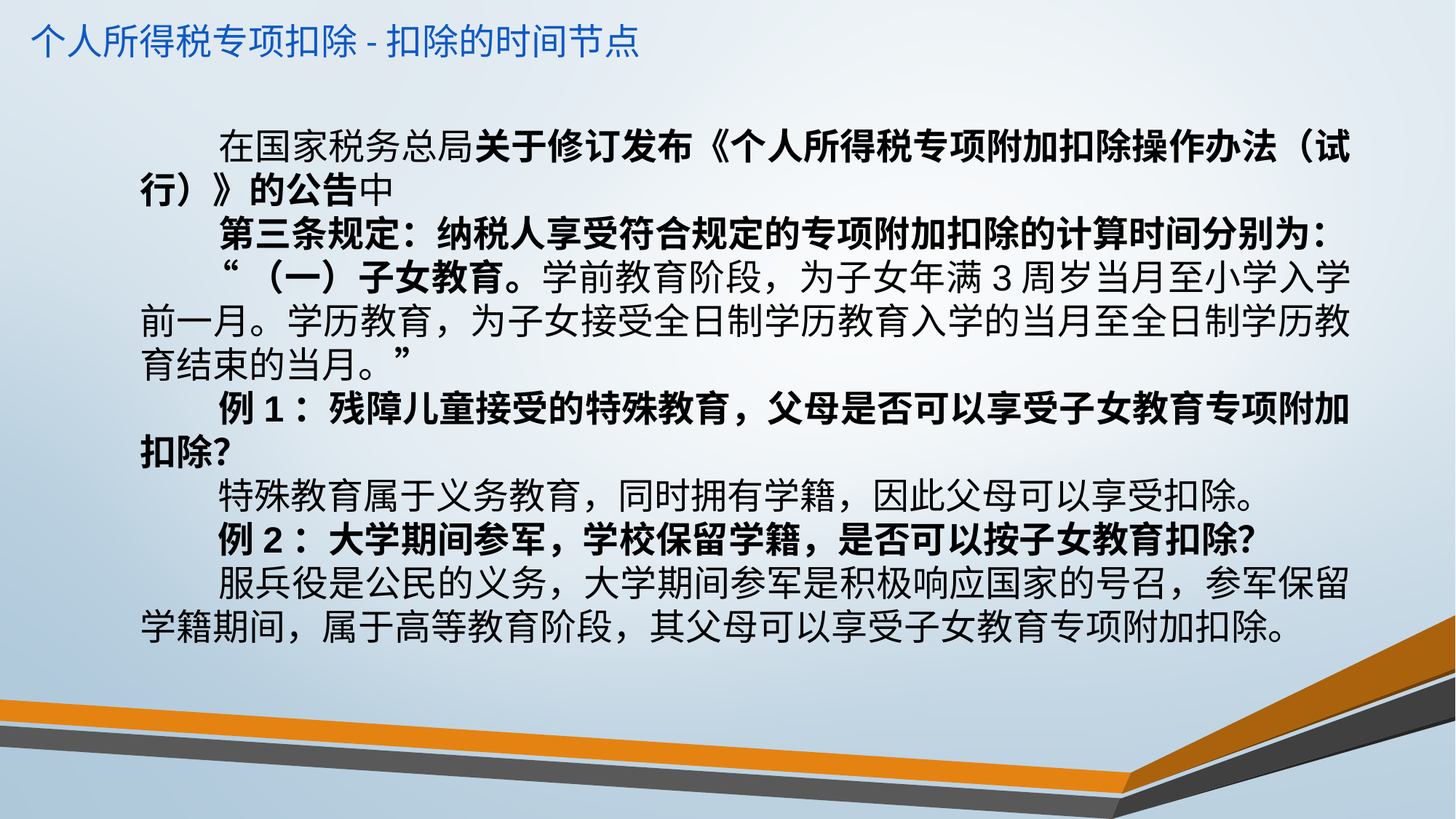

在国家税务总局关于修订发布《个人所得税专项附加扣除操作办法（试行）》的公告中
   第三条规定：纳税人享受符合规定的专项附加扣除的计算时间分别为：
   “（一）子女教育。学前教育阶段，为子女年满3周岁当月至小学入学前一月。学历教育，为子女接受全日制学历教育入学的当月至全日制学历教育结束的当月。”
    例1：残障儿童接受的特殊教育，父母是否可以享受子女教育专项附加扣除？
    特殊教育属于义务教育，同时拥有学籍，因此父母可以享受扣除。
    例2：大学期间参军，学校保留学籍，是否可以按子女教育扣除？
    服兵役是公民的义务，大学期间参军是积极响应国家的号召，参军保留学籍期间，属于高等教育阶段，其父母可以享受子女教育专项附加扣除。